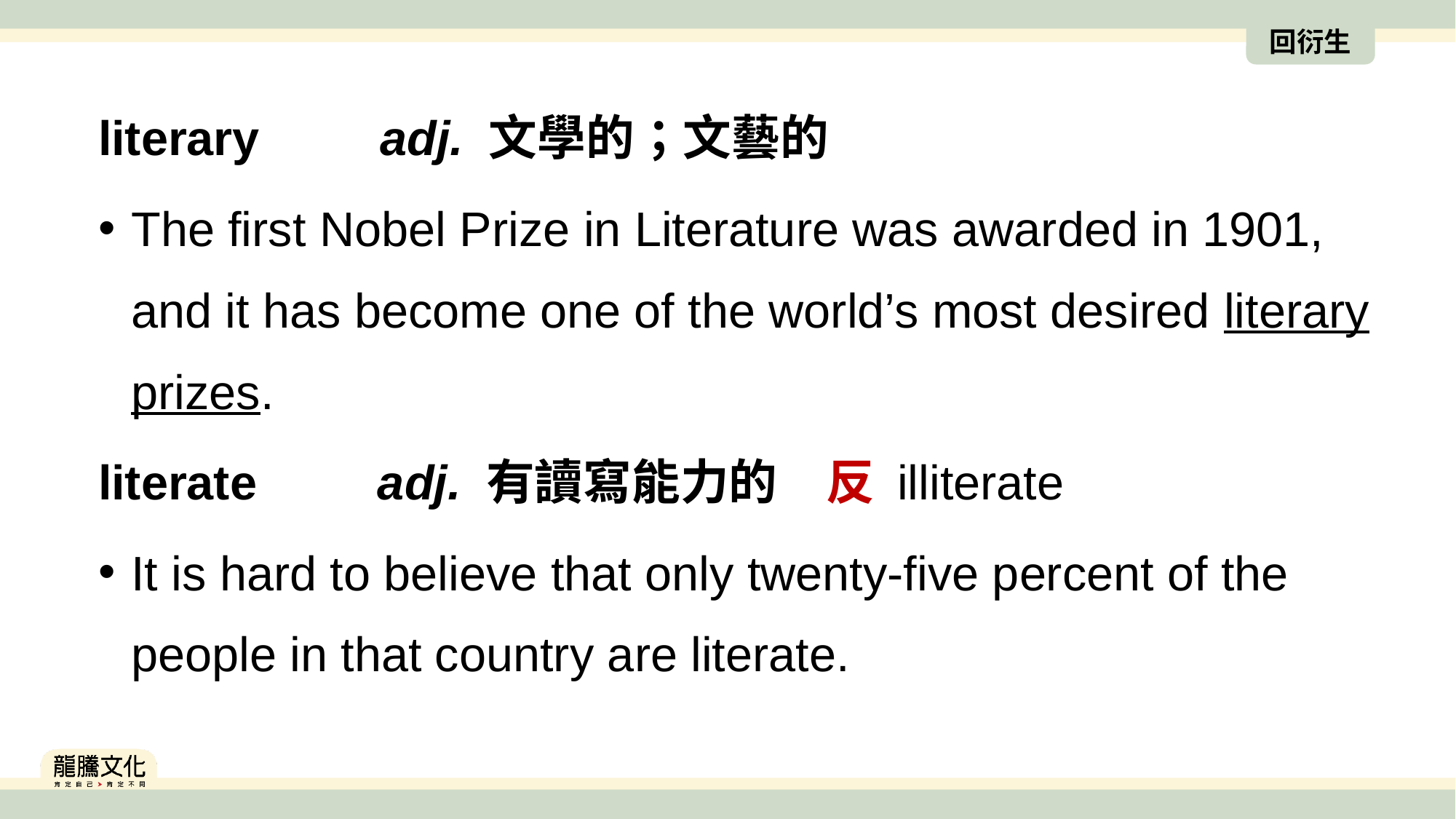

回衍生
literary　　adj. 文學的；文藝的
The first Nobel Prize in Literature was awarded in 1901, and it has become one of the world’s most desired literary prizes.
literate　　adj. 有讀寫能力的　反 illiterate
It is hard to believe that only twenty-five percent of the people in that country are literate.